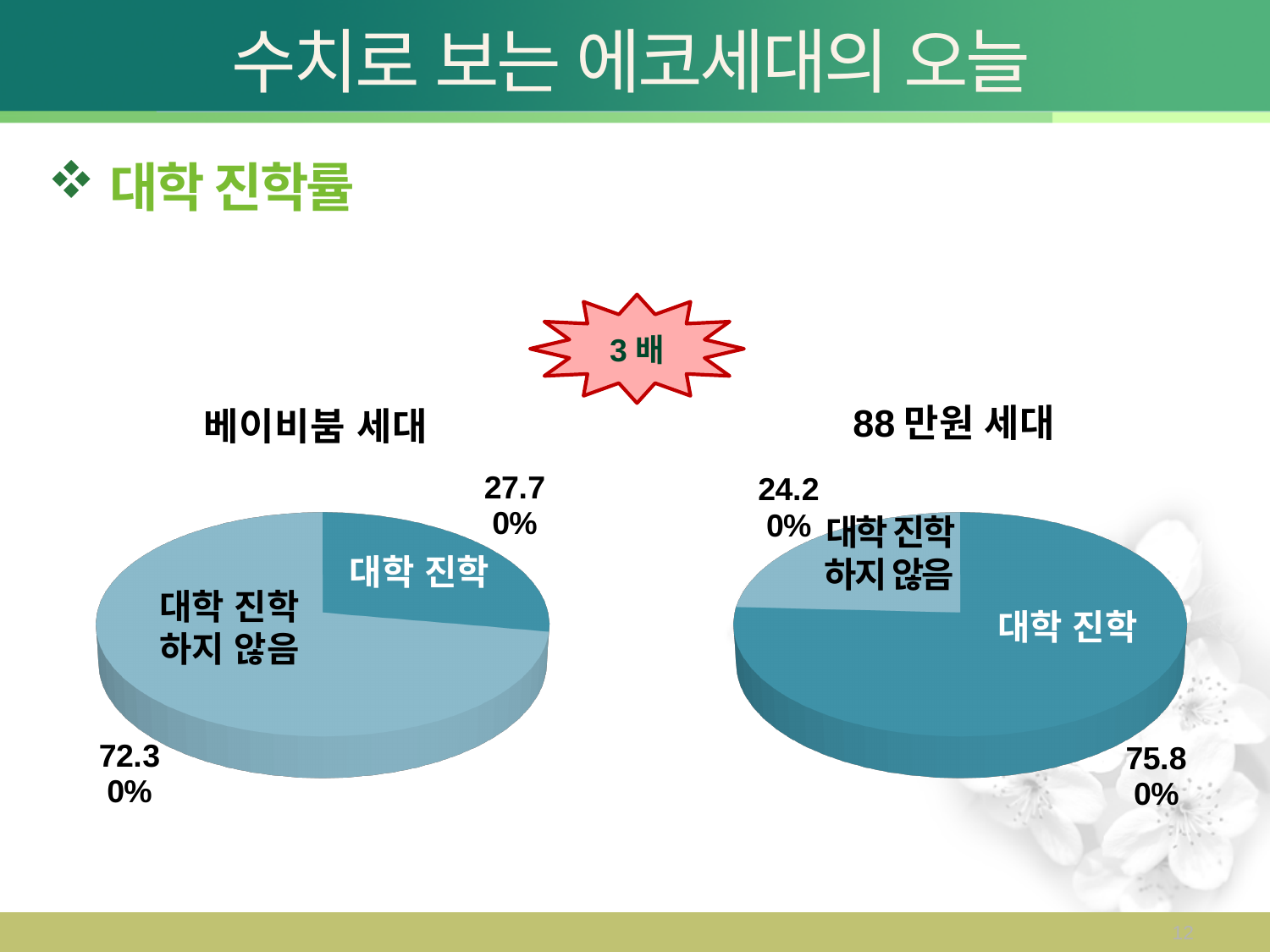

# 수치로 보는 에코세대의 오늘
대학 진학률
3배

[unsupported chart]

[unsupported chart]

대학 진학 하지 않음
대학 진학
대학 진학 하지 않음
대학 진학
12